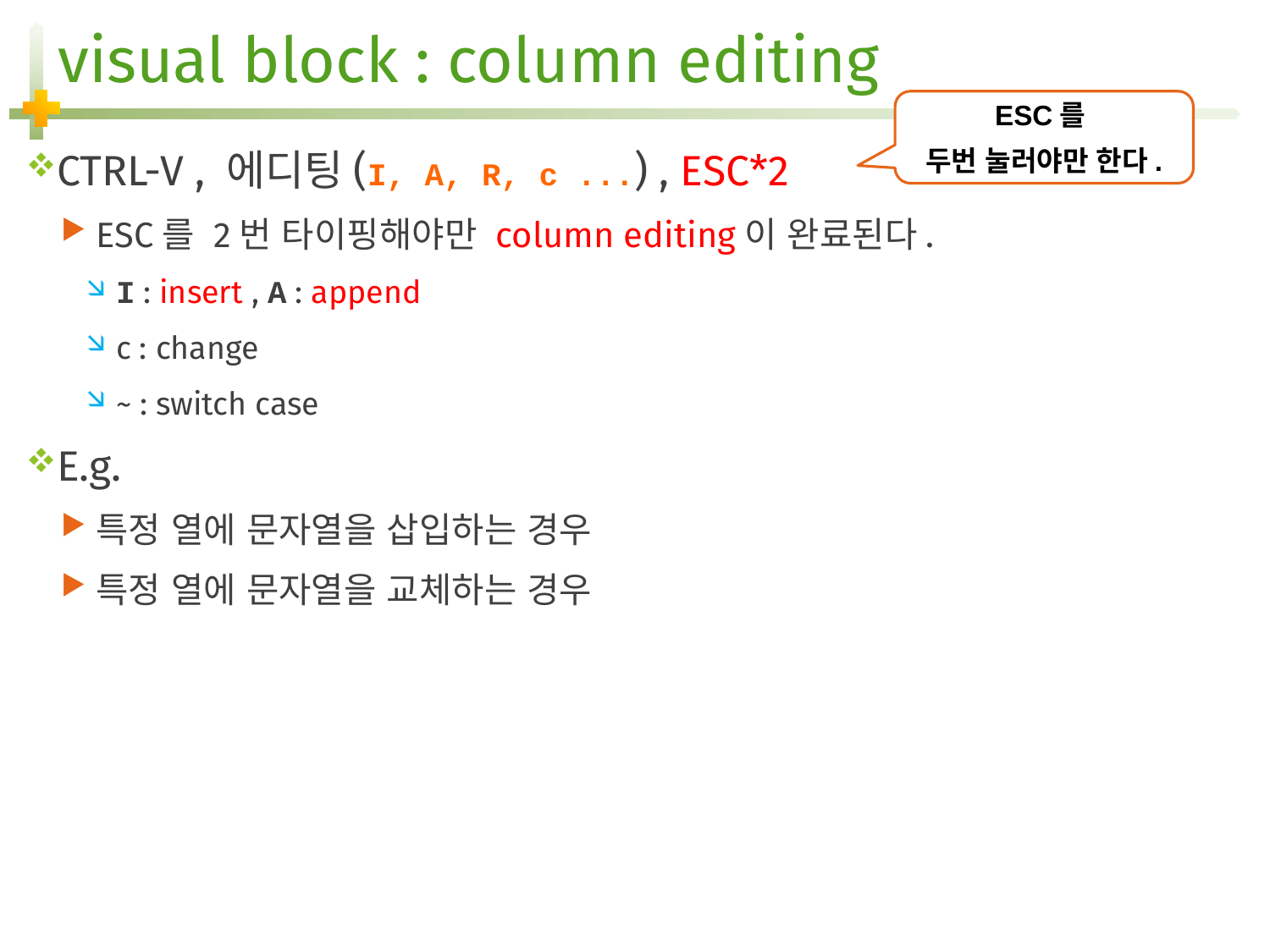

# visual block : column editing
ESC를
두번 눌러야만 한다.
CTRL-V , 에디팅(I, A, R, c ...) , ESC*2
ESC를 2번 타이핑해야만 column editing이 완료된다.
I : insert , A : append
c : change
~ : switch case
E.g.
특정 열에 문자열을 삽입하는 경우
특정 열에 문자열을 교체하는 경우